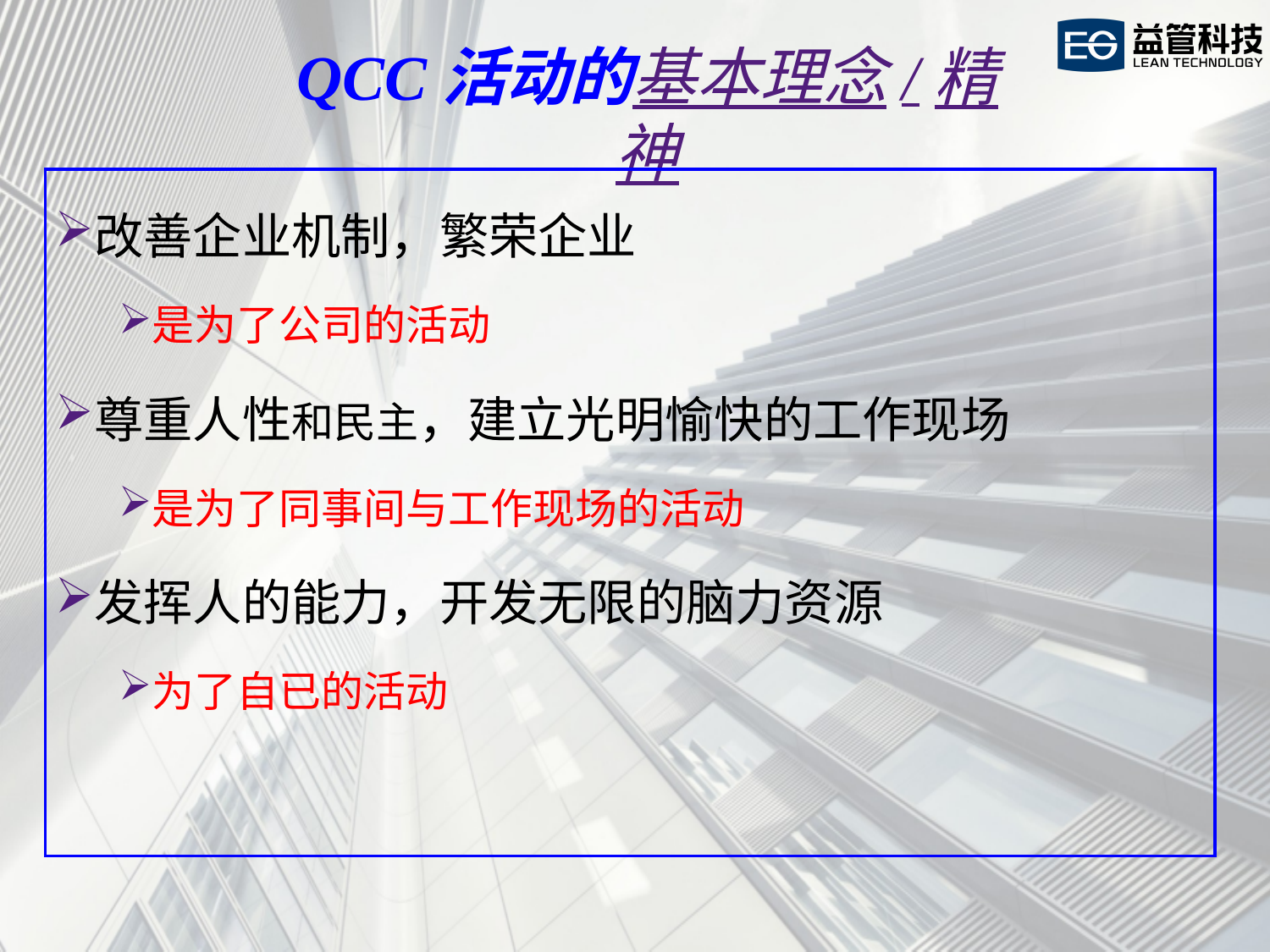

QCC活动的基本理念/精神
改善企业机制，繁荣企业
是为了公司的活动
尊重人性和民主，建立光明愉快的工作现场
是为了同事间与工作现场的活动
发挥人的能力，开发无限的脑力资源
为了自已的活动